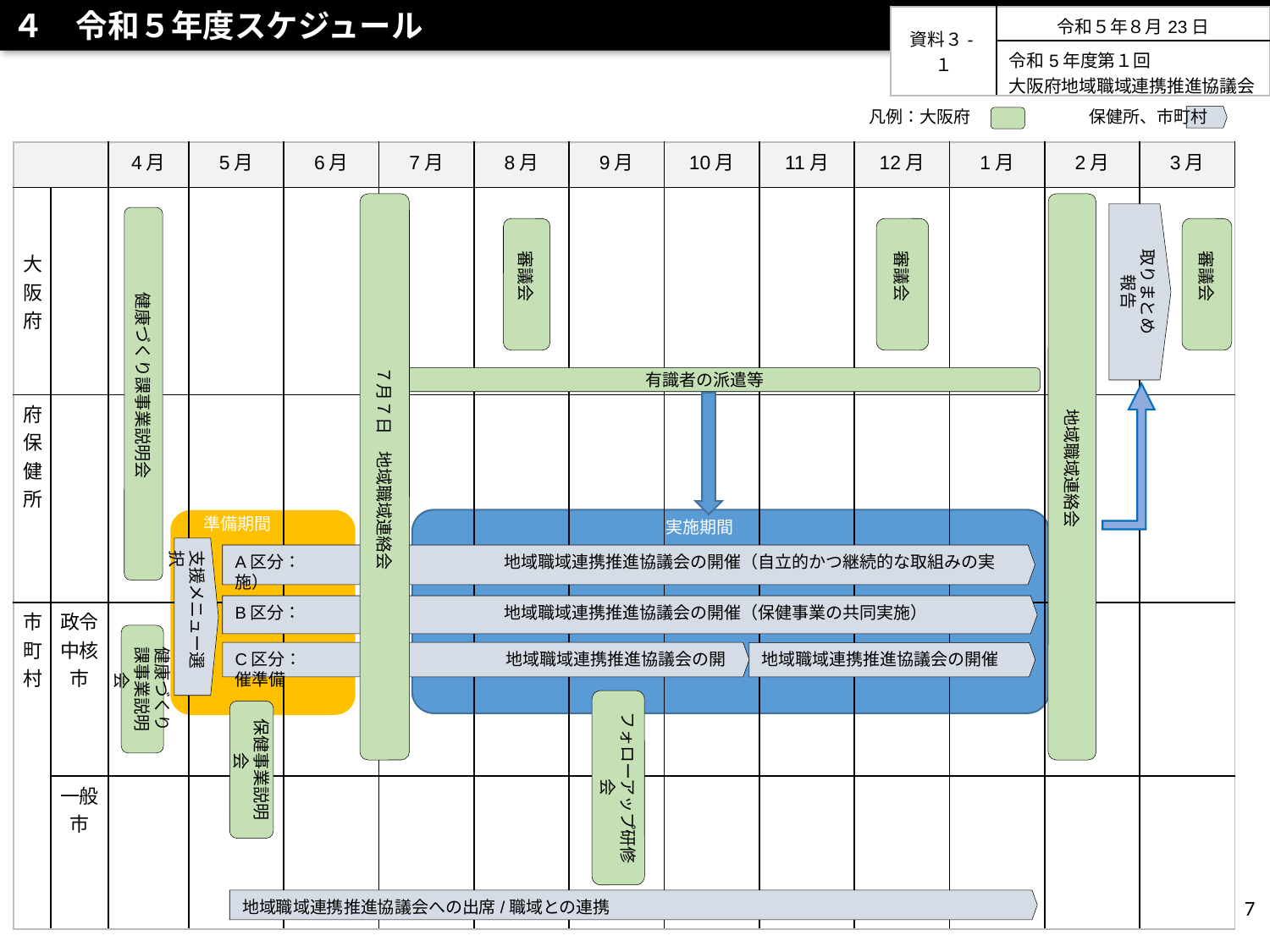

４　令和５年度スケジュール
| 資料３-１ | 令和５年８月23日 |
| --- | --- |
|  | 令和5年度第１回 大阪府地域職域連携推進協議会 |
凡例：大阪府　　　　　　　保健所、市町村

|  |  | 4月 | 5月 | 6月 | 7月 | 8月 | 9月 | 10月 | 11月 | 12月 | 1月 | 2月 | 3月 |
| --- | --- | --- | --- | --- | --- | --- | --- | --- | --- | --- | --- | --- | --- |
| 大阪府 |  |  |  |  |  |  |  |  |  |  |  |  |  |
| 府保健所 |  |  |  |  |  |  |  |  |  |  |  |  |  |
| 市町村 | 政令中核市 |  |  |  |  |  |  |  |  |  |  |  |  |
|  | 一般市 |  |  |  |  |  |  |  |  |  |  |  |  |
７月７日　地域職域連絡会
地域職域連絡会
取りまとめ
報告
健康づくり課事業説明会
審議会
審議会
審議会
有識者の派遣等

準備期間

実施期間
支援メニュー選択
A区分：　　　　　　　　　　　　地域職域連携推進協議会の開催（自立的かつ継続的な取組みの実施）
B区分：　　　　　　　　　　　　地域職域連携推進協議会の開催（保健事業の共同実施）
健康づくり課事業説明会
C区分：　　　　　　　　　　　　地域職域連携推進協議会の開催準備
地域職域連携推進協議会の開催
フォローアップ研修会
保健事業説明会
7
地域職域連携推進協議会への出席/職域との連携